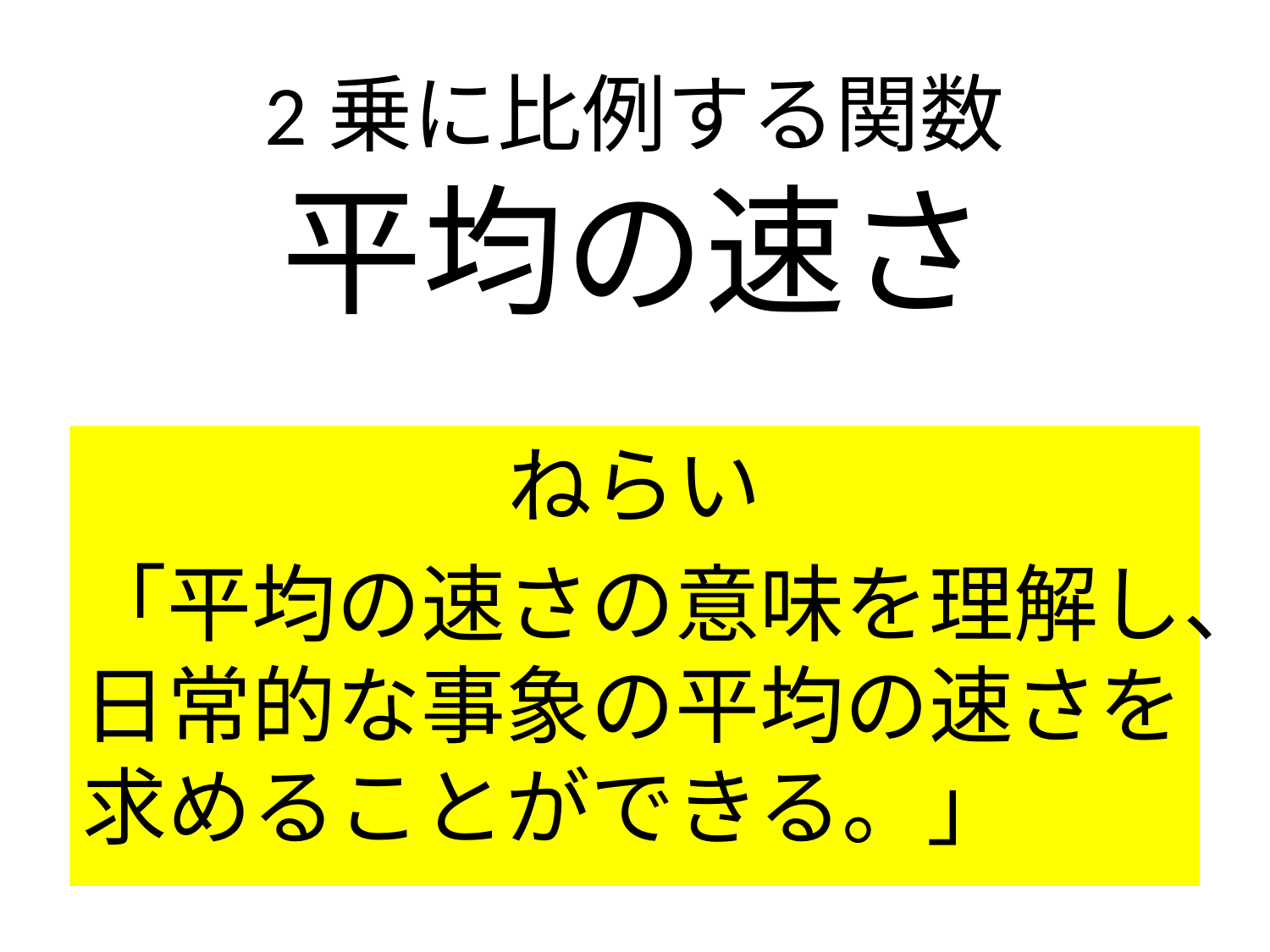

# 2乗に比例する関数 平均の速さ
ねらい
「平均の速さの意味を理解し、日常的な事象の平均の速さを求めることができる。」